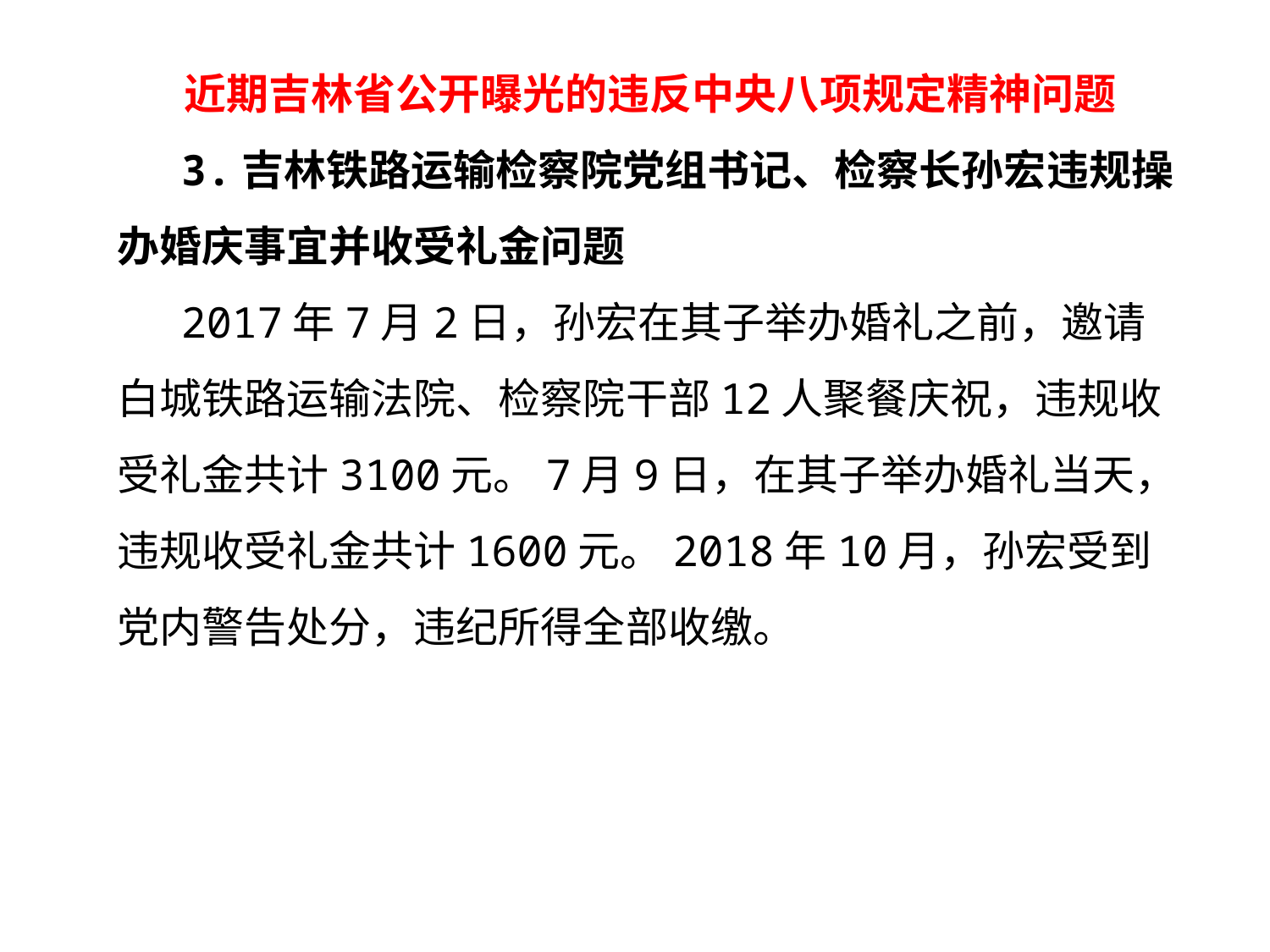

近期吉林省公开曝光的违反中央八项规定精神问题
3.吉林铁路运输检察院党组书记、检察长孙宏违规操办婚庆事宜并收受礼金问题
2017年7月2日，孙宏在其子举办婚礼之前，邀请白城铁路运输法院、检察院干部12人聚餐庆祝，违规收受礼金共计3100元。7月9日，在其子举办婚礼当天，违规收受礼金共计1600元。2018年10月，孙宏受到党内警告处分，违纪所得全部收缴。